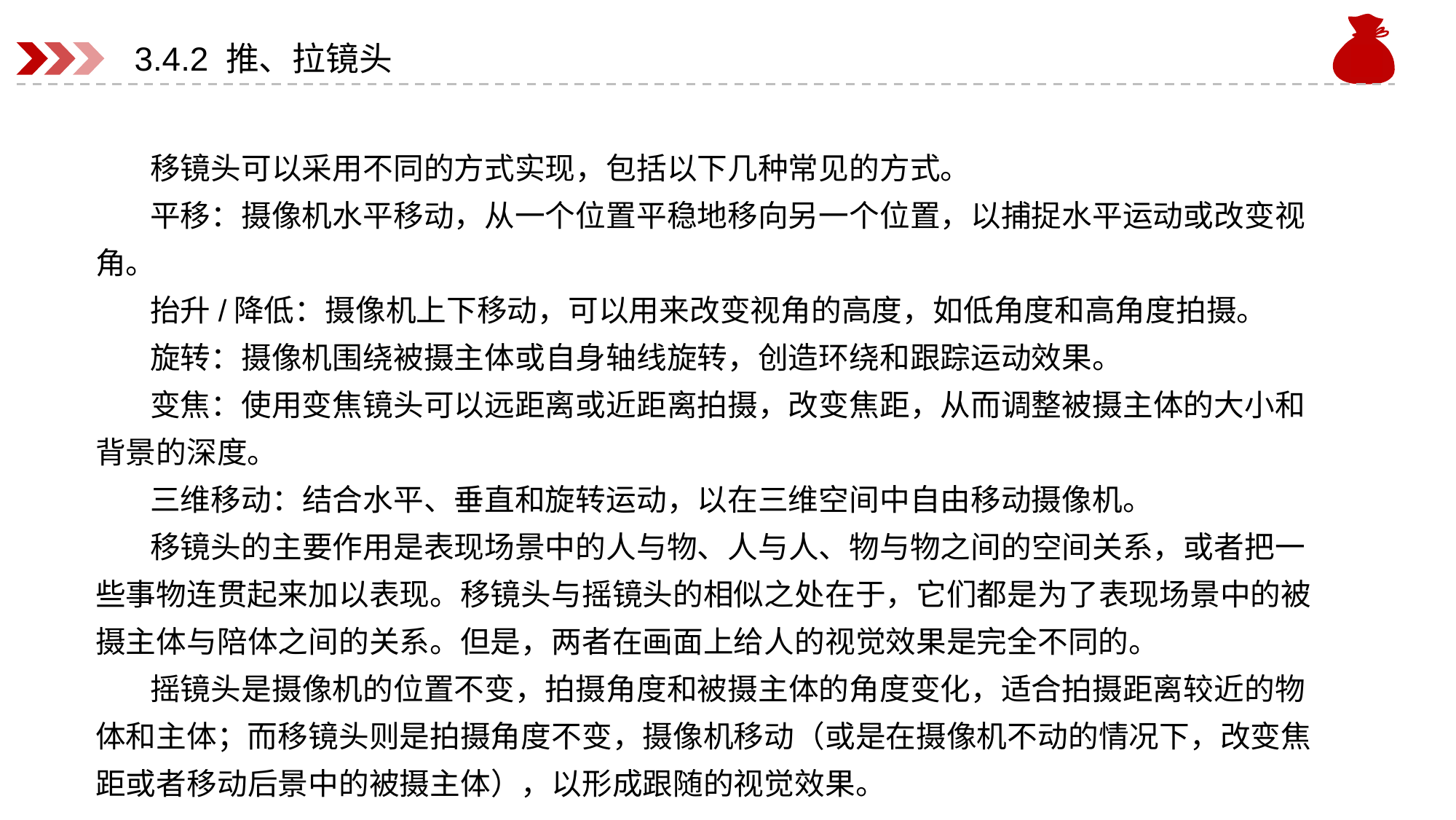

# 3.4.2 推、拉镜头
45
移镜头可以采用不同的方式实现，包括以下几种常见的方式。
平移：摄像机水平移动，从一个位置平稳地移向另一个位置，以捕捉水平运动或改变视角。
抬升/降低：摄像机上下移动，可以用来改变视角的高度，如低角度和高角度拍摄。
旋转：摄像机围绕被摄主体或自身轴线旋转，创造环绕和跟踪运动效果。
变焦：使用变焦镜头可以远距离或近距离拍摄，改变焦距，从而调整被摄主体的大小和背景的深度。
三维移动：结合水平、垂直和旋转运动，以在三维空间中自由移动摄像机。
移镜头的主要作用是表现场景中的人与物、人与人、物与物之间的空间关系，或者把一些事物连贯起来加以表现。移镜头与摇镜头的相似之处在于，它们都是为了表现场景中的被摄主体与陪体之间的关系。但是，两者在画面上给人的视觉效果是完全不同的。
摇镜头是摄像机的位置不变，拍摄角度和被摄主体的角度变化，适合拍摄距离较近的物体和主体；而移镜头则是拍摄角度不变，摄像机移动（或是在摄像机不动的情况下，改变焦距或者移动后景中的被摄主体），以形成跟随的视觉效果。